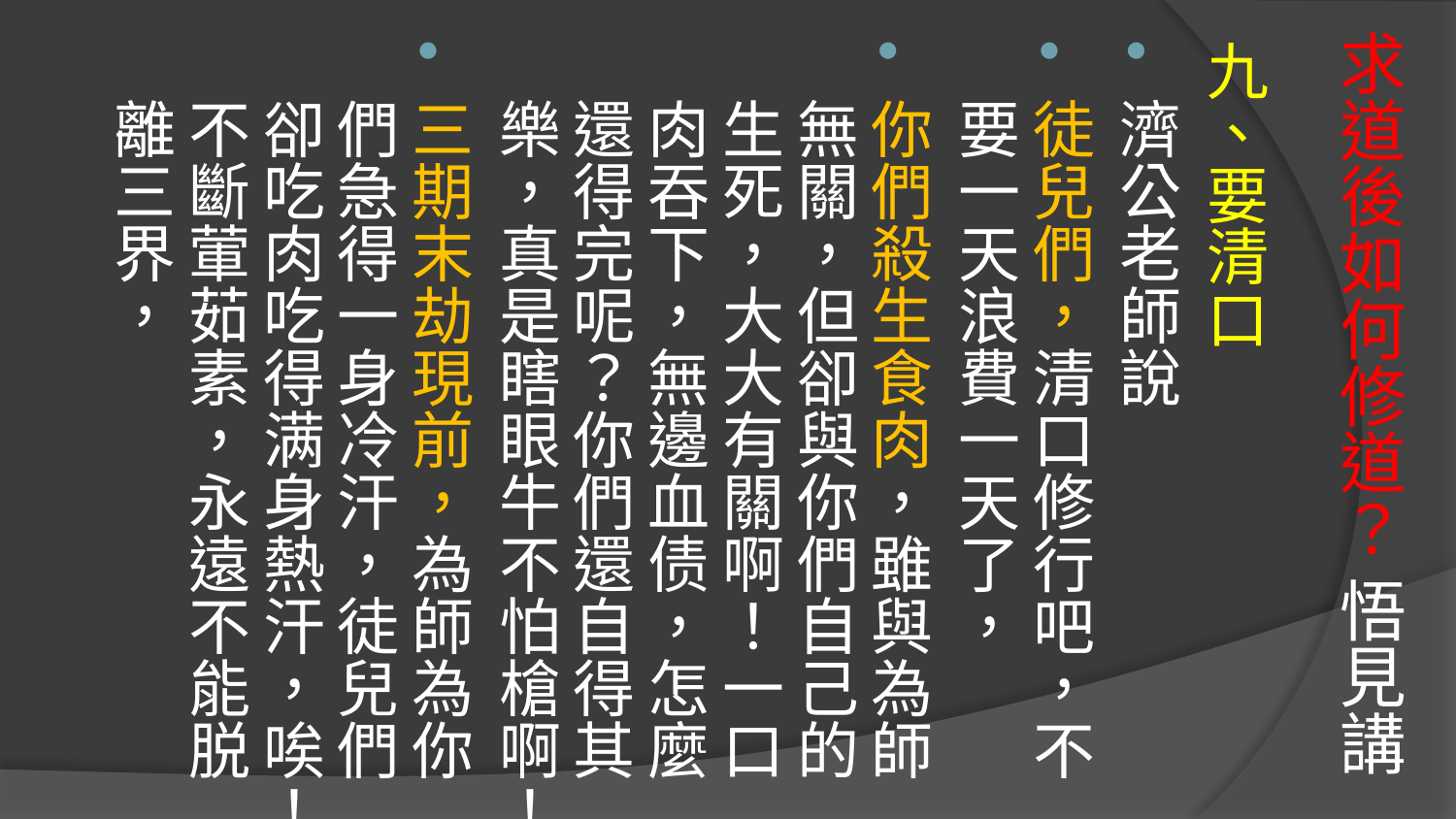

九、要清口
濟公老師說
徒兒們，清口修行吧，不要一天浪費一天了，
你們殺生食肉，雖與為師無關，但卻與你們自己的生死，大大有關啊！一口肉吞下，無邊血债，怎麼還得完呢？你們還自得其樂，真是瞎眼牛不怕槍啊！
三期末劫現前，為師為你們急得一身冷汗，徒兒們卻吃肉吃得满身熱汗，唉！不斷葷茹素，永遠不能脱離三界，

# 求道後如何修道？ 悟見講